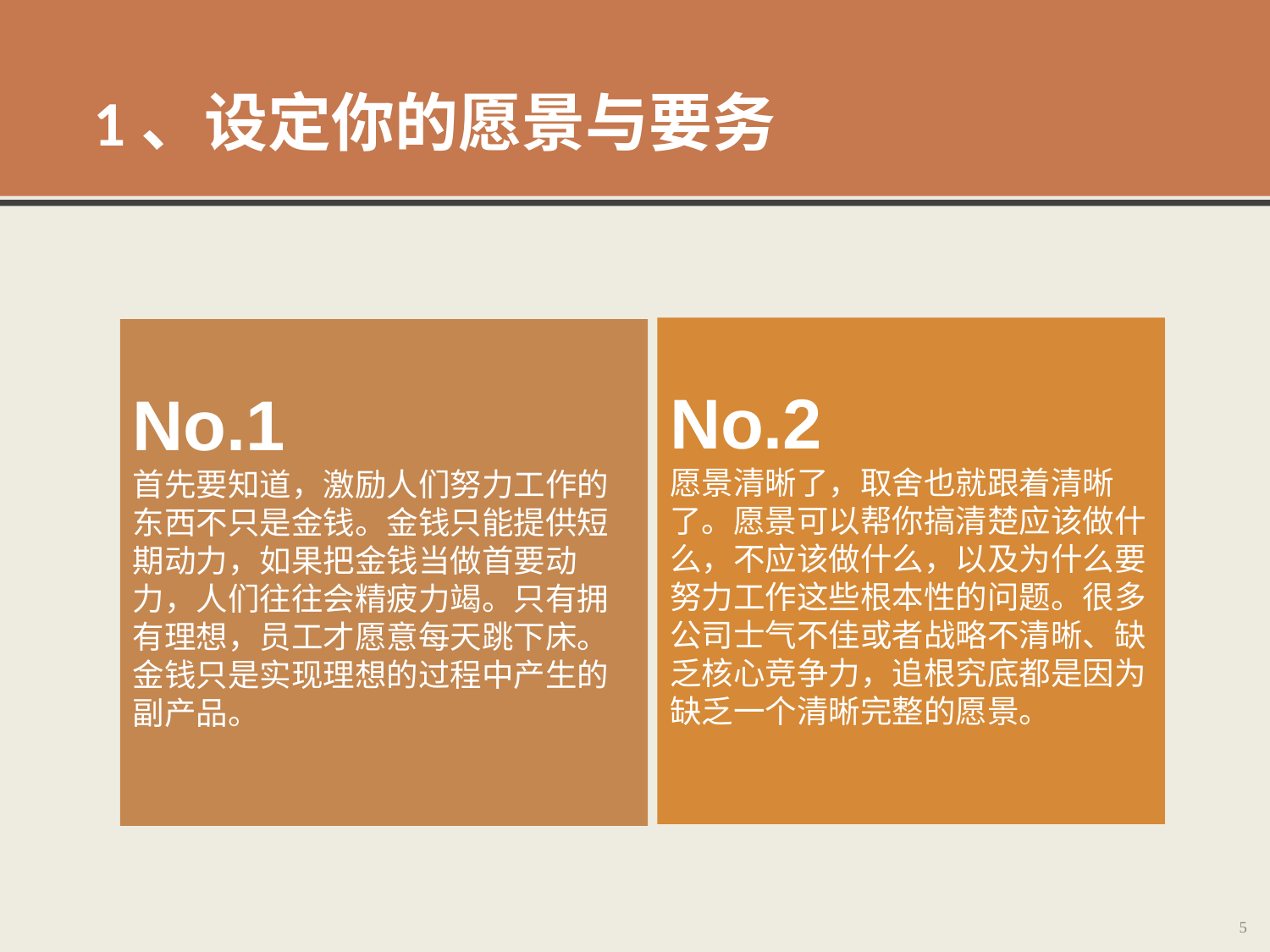

1、设定你的愿景与要务

No.2
愿景清晰了，取舍也就跟着清晰了。愿景可以帮你搞清楚应该做什么，不应该做什么，以及为什么要努力工作这些根本性的问题。很多公司士气不佳或者战略不清晰、缺乏核心竞争力，追根究底都是因为缺乏一个清晰完整的愿景。

No.1
首先要知道，激励人们努力工作的东西不只是金钱。金钱只能提供短期动力，如果把金钱当做首要动力，人们往往会精疲力竭。只有拥有理想，员工才愿意每天跳下床。金钱只是实现理想的过程中产生的副产品。

5